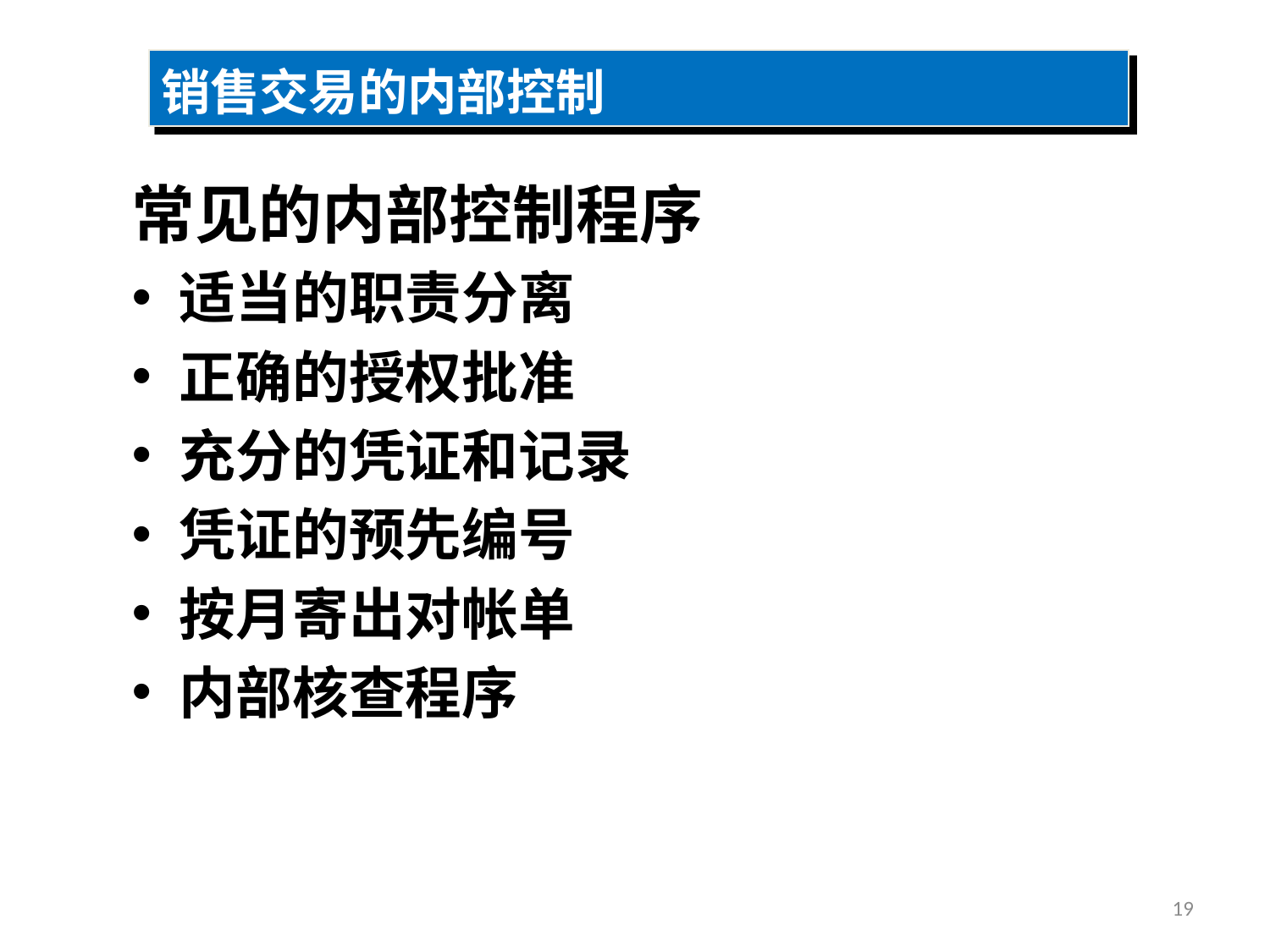

销售交易的内部控制
常见的内部控制程序
适当的职责分离
正确的授权批准
充分的凭证和记录
凭证的预先编号
按月寄出对帐单
内部核查程序
19